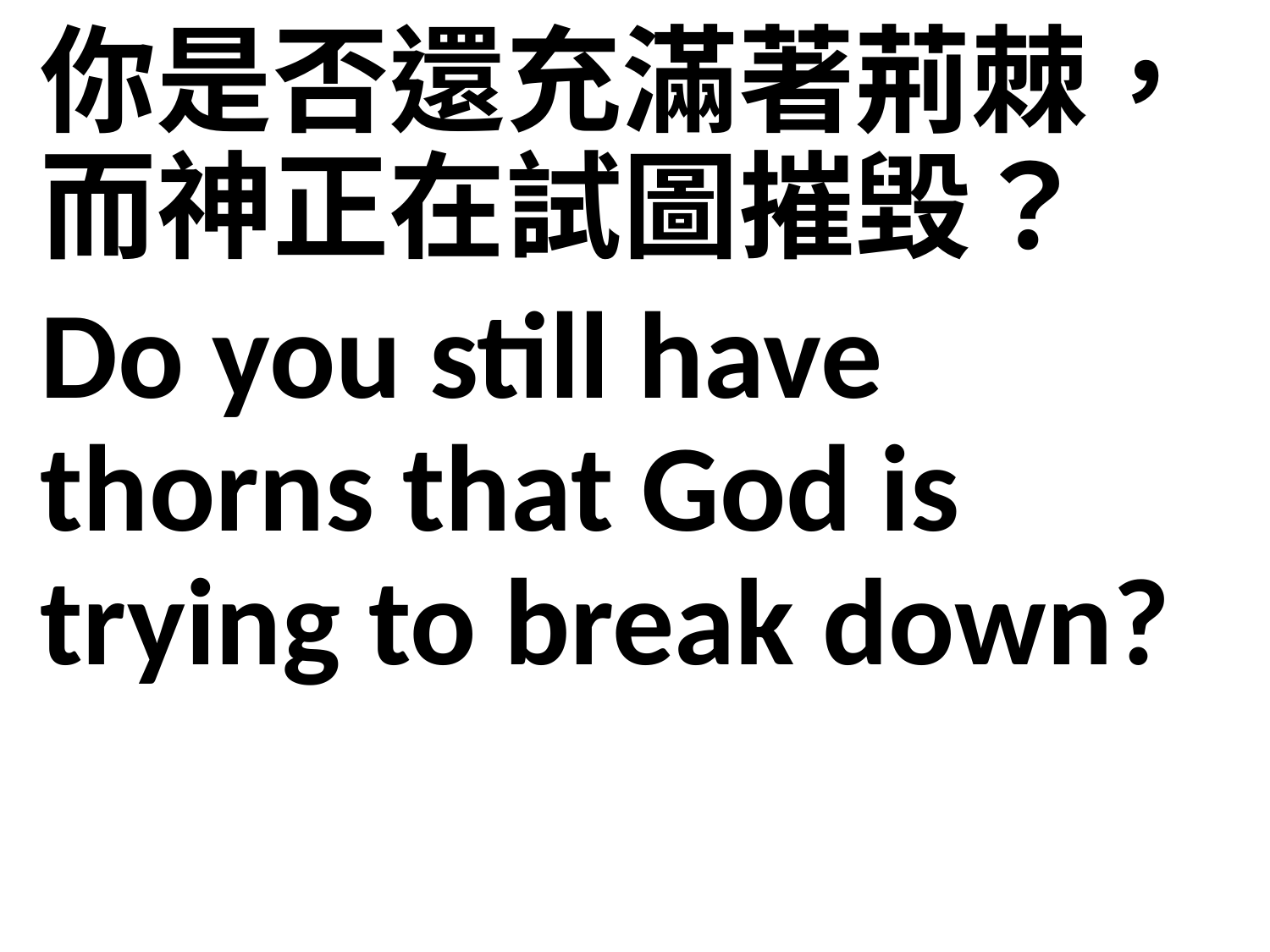

你是否還充滿著荊棘，而神正在試圖摧毀？
Do you still have thorns that God is trying to break down?